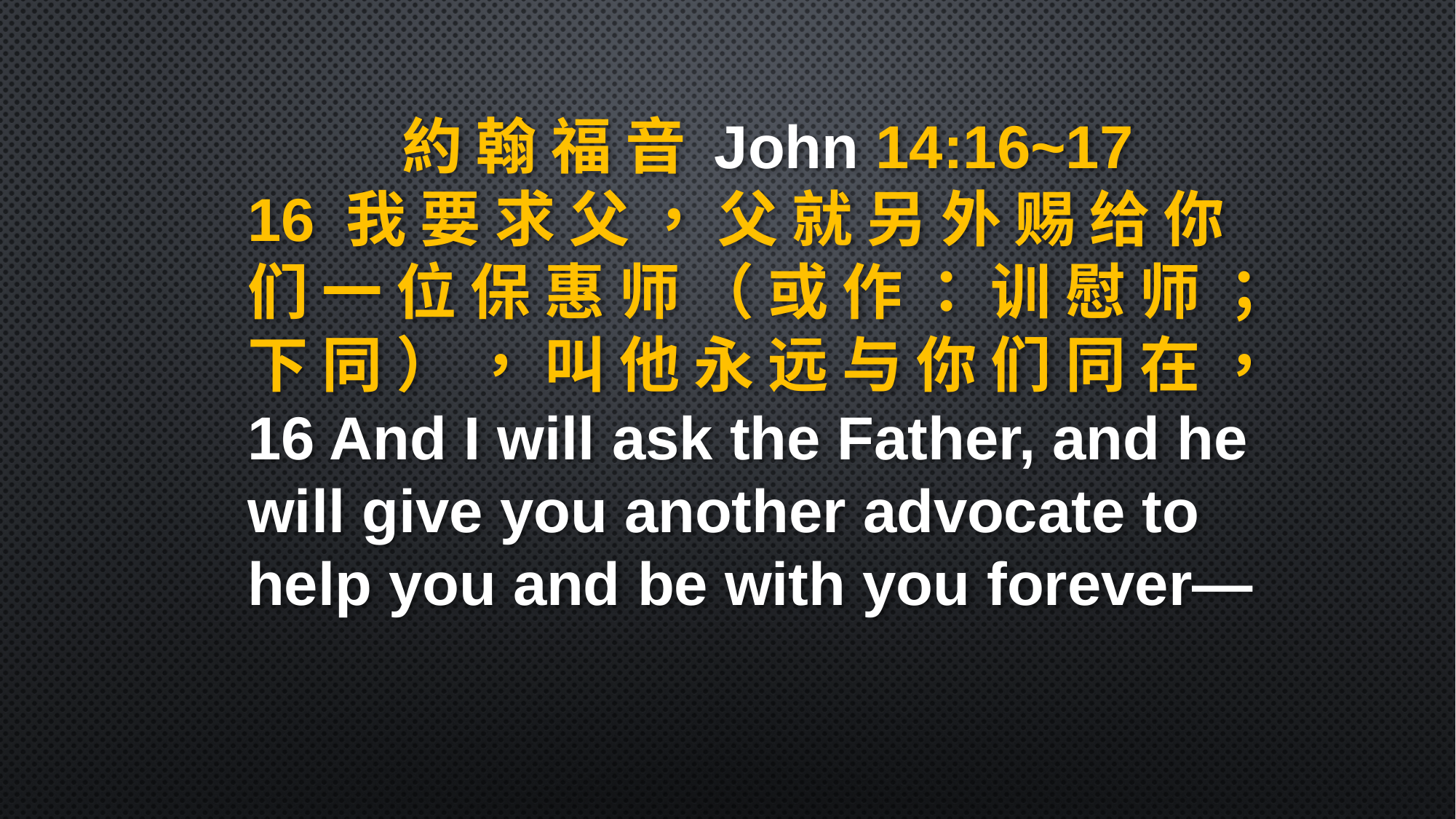

約 翰 福 音 John 14:16~17
16 我 要 求 父 ， 父 就 另 外 赐 给 你 们 一 位 保 惠 师 （ 或 作 ： 训 慰 师 ； 下 同 ） ， 叫 他 永 远 与 你 们 同 在 ，
16 And I will ask the Father, and he will give you another advocate to help you and be with you forever—